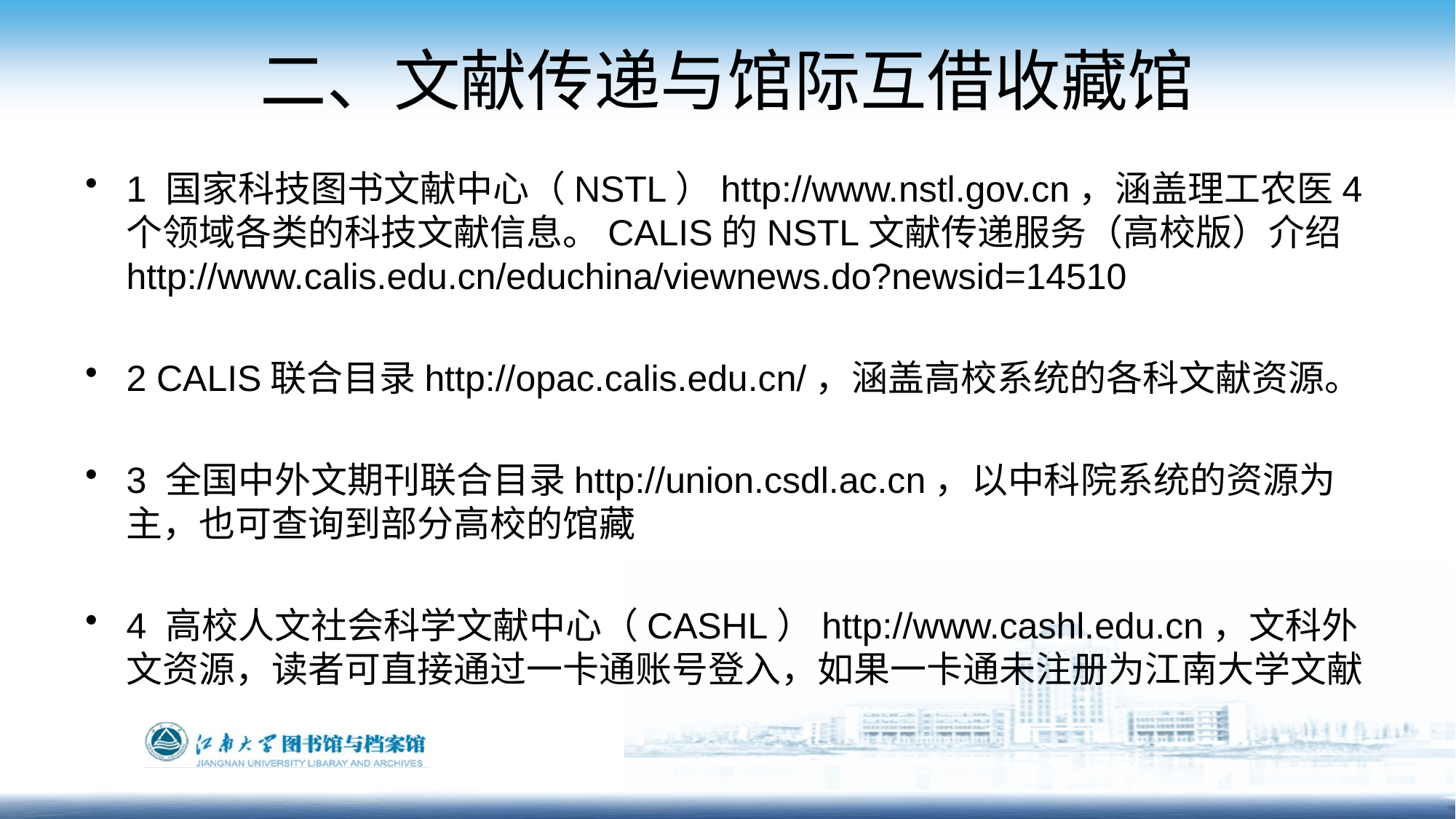

# 二、文献传递与馆际互借收藏馆
1 国家科技图书文献中心（NSTL）http://www.nstl.gov.cn，涵盖理工农医4个领域各类的科技文献信息。CALIS的NSTL文献传递服务（高校版）介绍 http://www.calis.edu.cn/educhina/viewnews.do?newsid=14510

2 CALIS联合目录http://opac.calis.edu.cn/，涵盖高校系统的各科文献资源。

3 全国中外文期刊联合目录http://union.csdl.ac.cn，以中科院系统的资源为主，也可查询到部分高校的馆藏

4 高校人文社会科学文献中心（CASHL）http://www.cashl.edu.cn，文科外文资源，读者可直接通过一卡通账号登入，如果一卡通未注册为江南大学文献